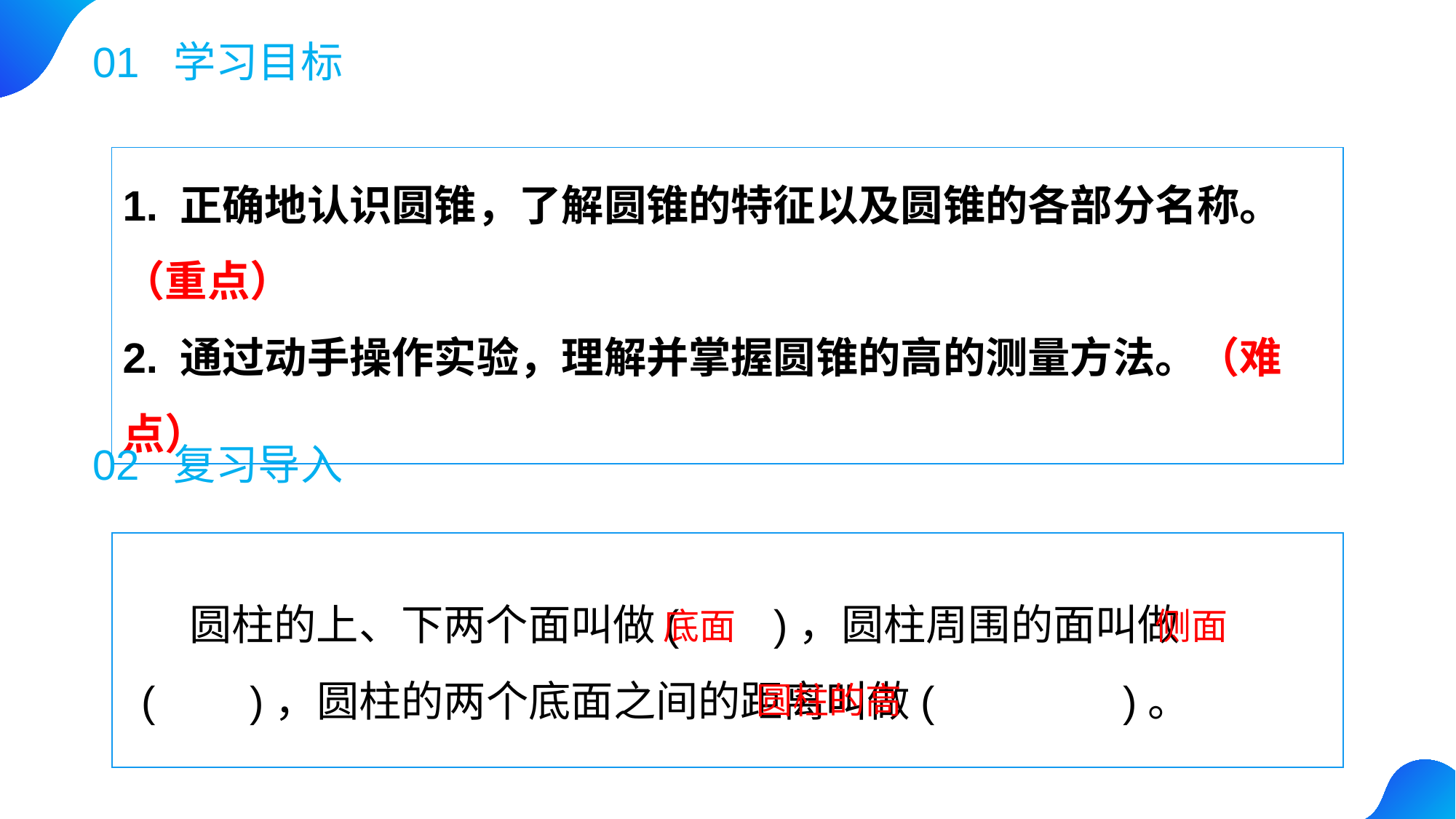

01  学习目标
1. 正确地认识圆锥，了解圆锥的特征以及圆锥的各部分名称。（重点）
2. 通过动手操作实验，理解并掌握圆锥的高的测量方法。（难点）
02  复习导入

    圆柱的上、下两个面叫做(        )，圆柱周围的面叫做(        )，圆柱的两个底面之间的距离叫做(                )。
底面
侧面
圆柱的高